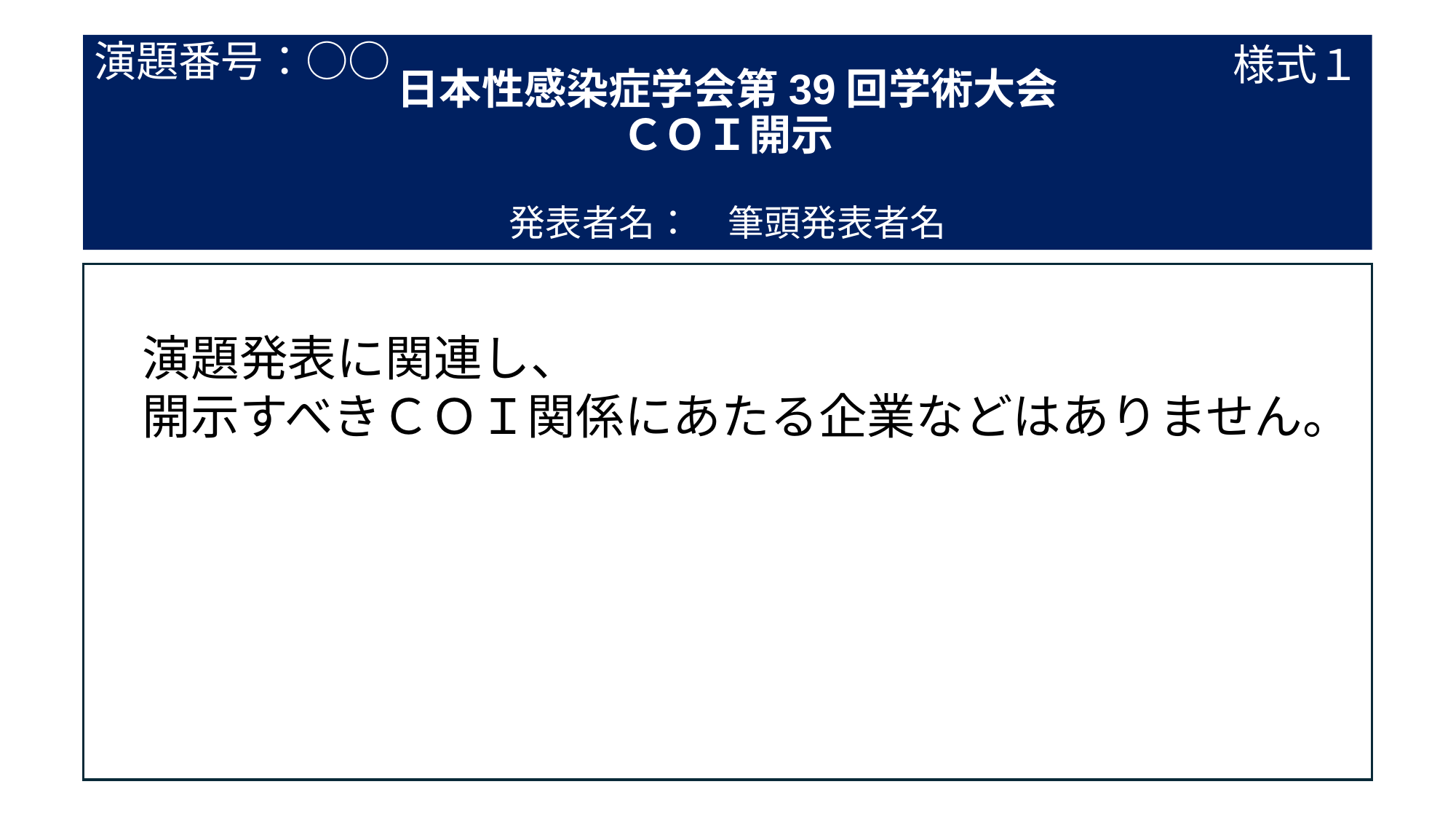

# 日本性感染症学会第39回学術大会 ＣＯＩ開示 発表者名：　筆頭発表者名
演題番号：○○
様式１

　演題発表に関連し、
　開示すべきＣＯＩ関係にあたる企業などはありません。